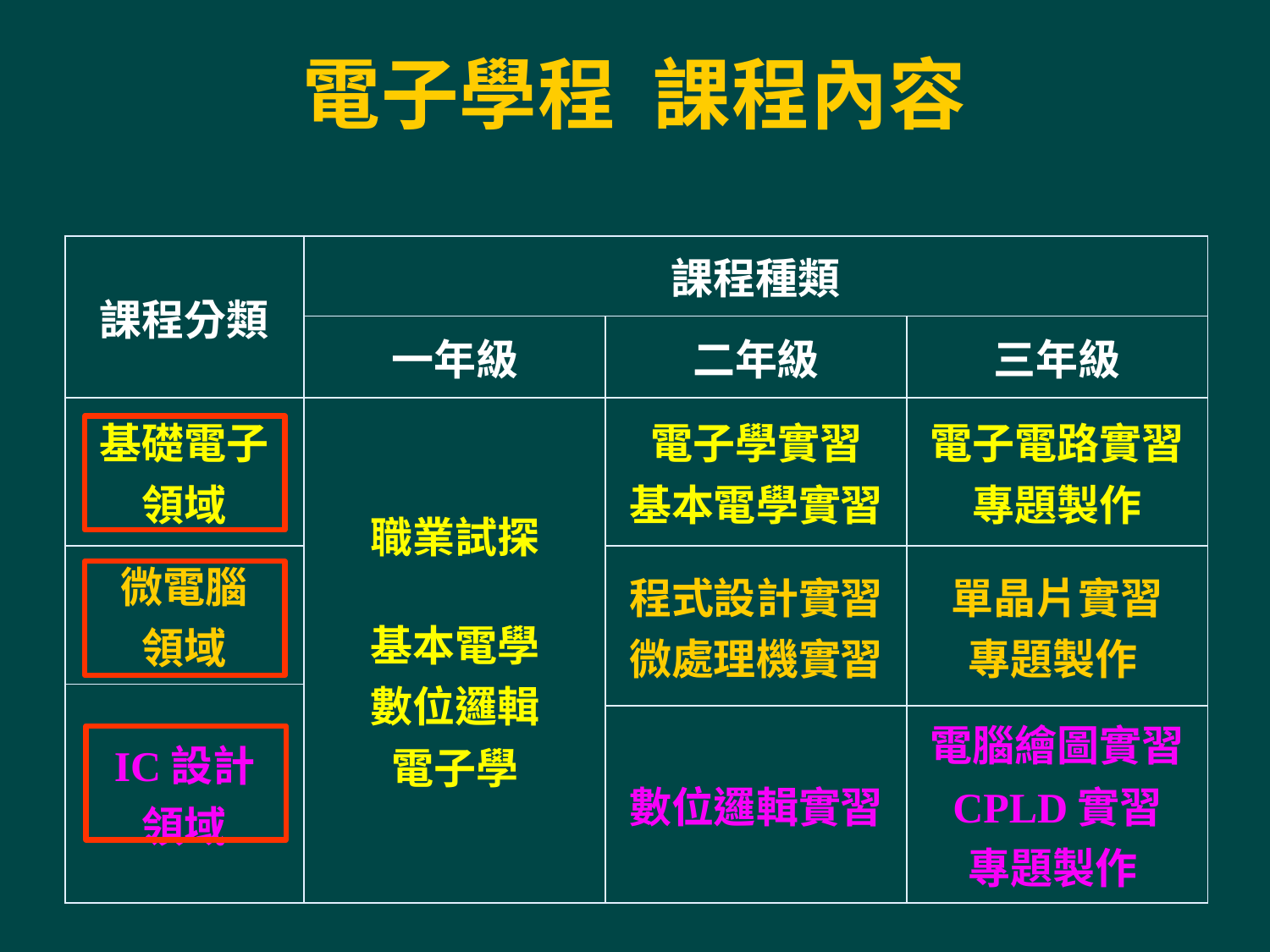

# 電子學程  課程內容
| 課程分類 | 課程種類 |  |  |
| --- | --- | --- | --- |
|  | 一年級 | 二年級 | 三年級 |
| 基礎電子 領域 | 職業試探 基本電學 數位邏輯 電子學 | 電子學實習 基本電學實習 | 電子電路實習 專題製作 |
| 微電腦 領域 |  | 程式設計實習 微處理機實習 | 單晶片實習 專題製作 |
| IC設計 領域 |  |  |  |
|  |  | 數位邏輯實習 | 電腦繪圖實習 CPLD實習 專題製作 |